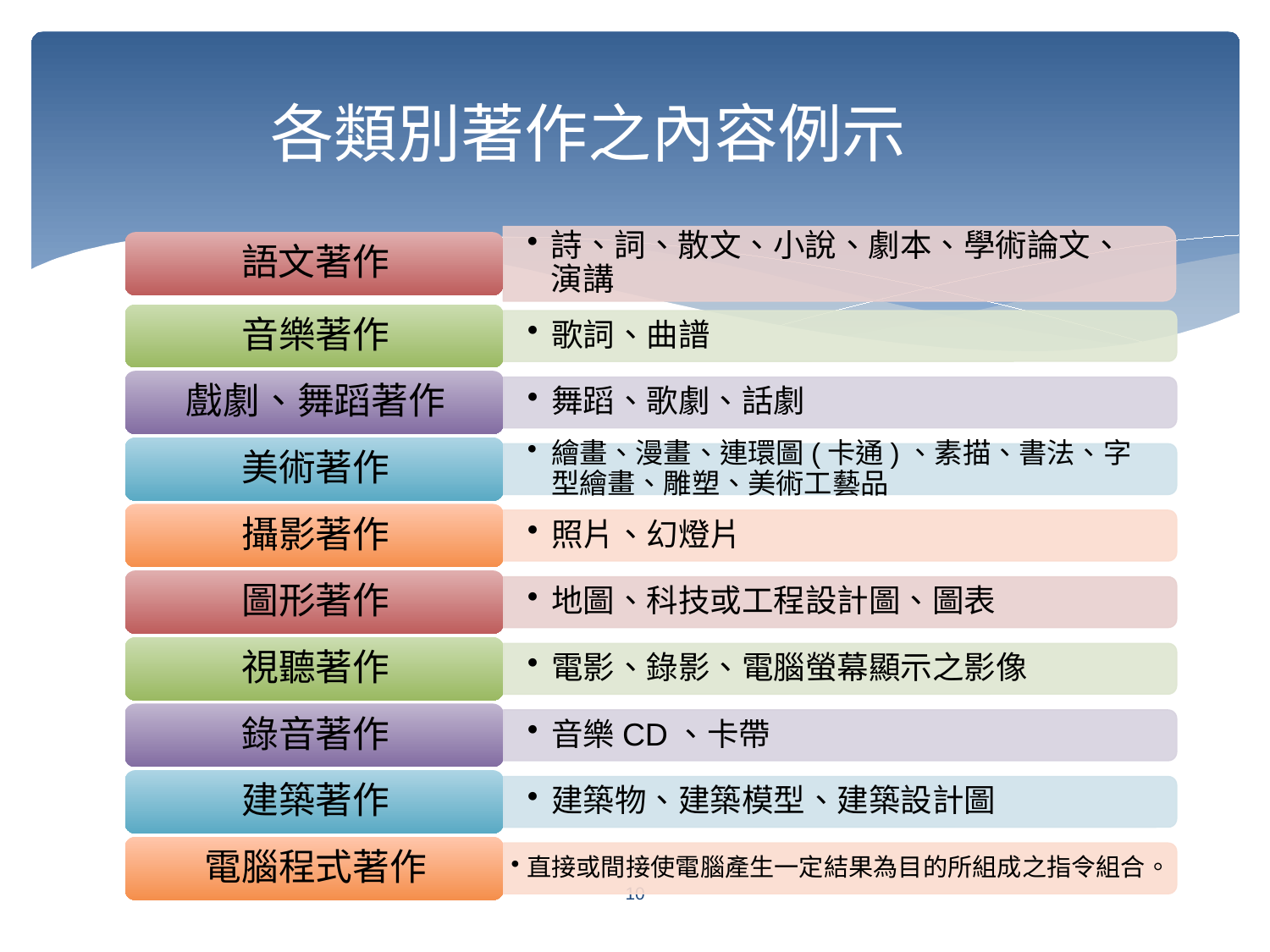

各類別著作之內容例示
詩、詞、散文、小說、劇本、學術論文、演講
語文著作
歌詞、曲譜
音樂著作
舞蹈、歌劇、話劇
戲劇、舞蹈著作
繪畫、漫畫、連環圖(卡通)、素描、書法、字型繪畫、雕塑、美術工藝品
美術著作
照片、幻燈片
攝影著作
地圖、科技或工程設計圖、圖表
圖形著作
電影、錄影、電腦螢幕顯示之影像
視聽著作
音樂CD、卡帶
錄音著作
建築物、建築模型、建築設計圖
建築著作
直接或間接使電腦產生一定結果為目的所組成之指令組合。
電腦程式著作
10